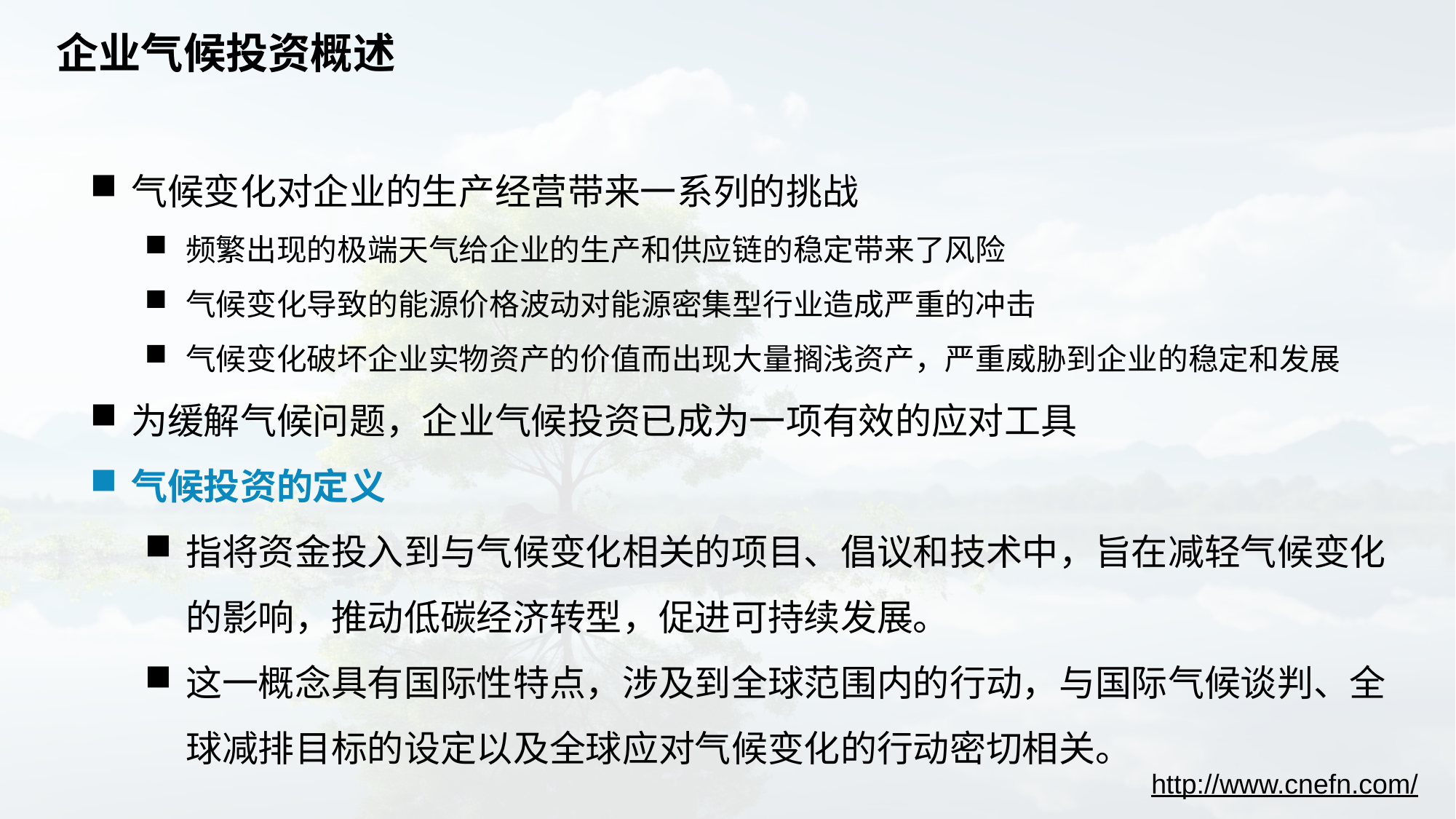

# 企业气候投资概述
气候变化对企业的生产经营带来一系列的挑战
频繁出现的极端天气给企业的生产和供应链的稳定带来了风险
气候变化导致的能源价格波动对能源密集型行业造成严重的冲击
气候变化破坏企业实物资产的价值而出现大量搁浅资产，严重威胁到企业的稳定和发展
为缓解气候问题，企业气候投资已成为一项有效的应对工具
气候投资的定义
指将资金投入到与气候变化相关的项目、倡议和技术中，旨在减轻气候变化的影响，推动低碳经济转型，促进可持续发展。
这一概念具有国际性特点，涉及到全球范围内的行动，与国际气候谈判、全球减排目标的设定以及全球应对气候变化的行动密切相关。